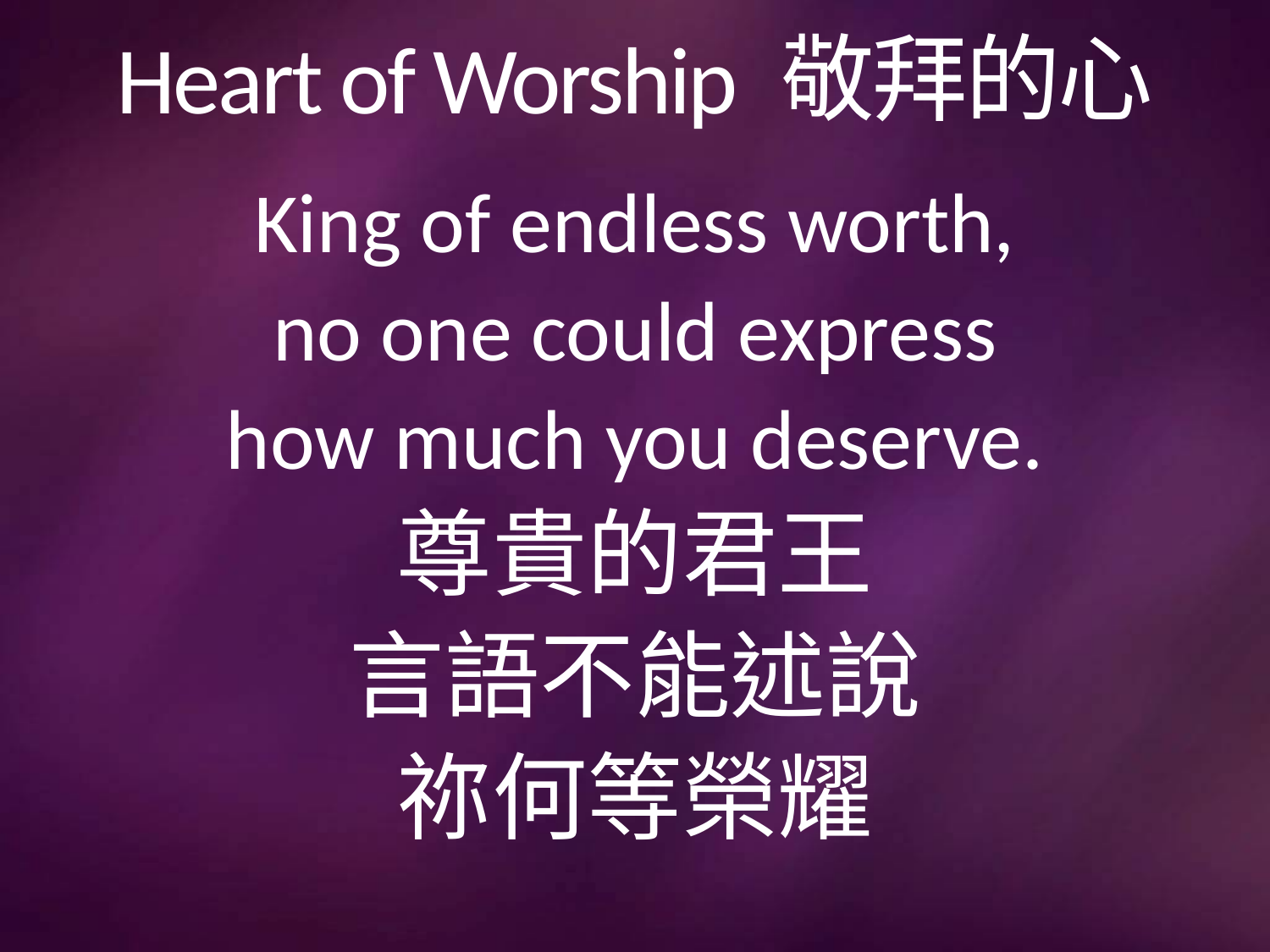

# Heart of Worship 敬拜的心
King of endless worth,
no one could express
how much you deserve.
尊貴的君王
言語不能述說
祢何等榮耀